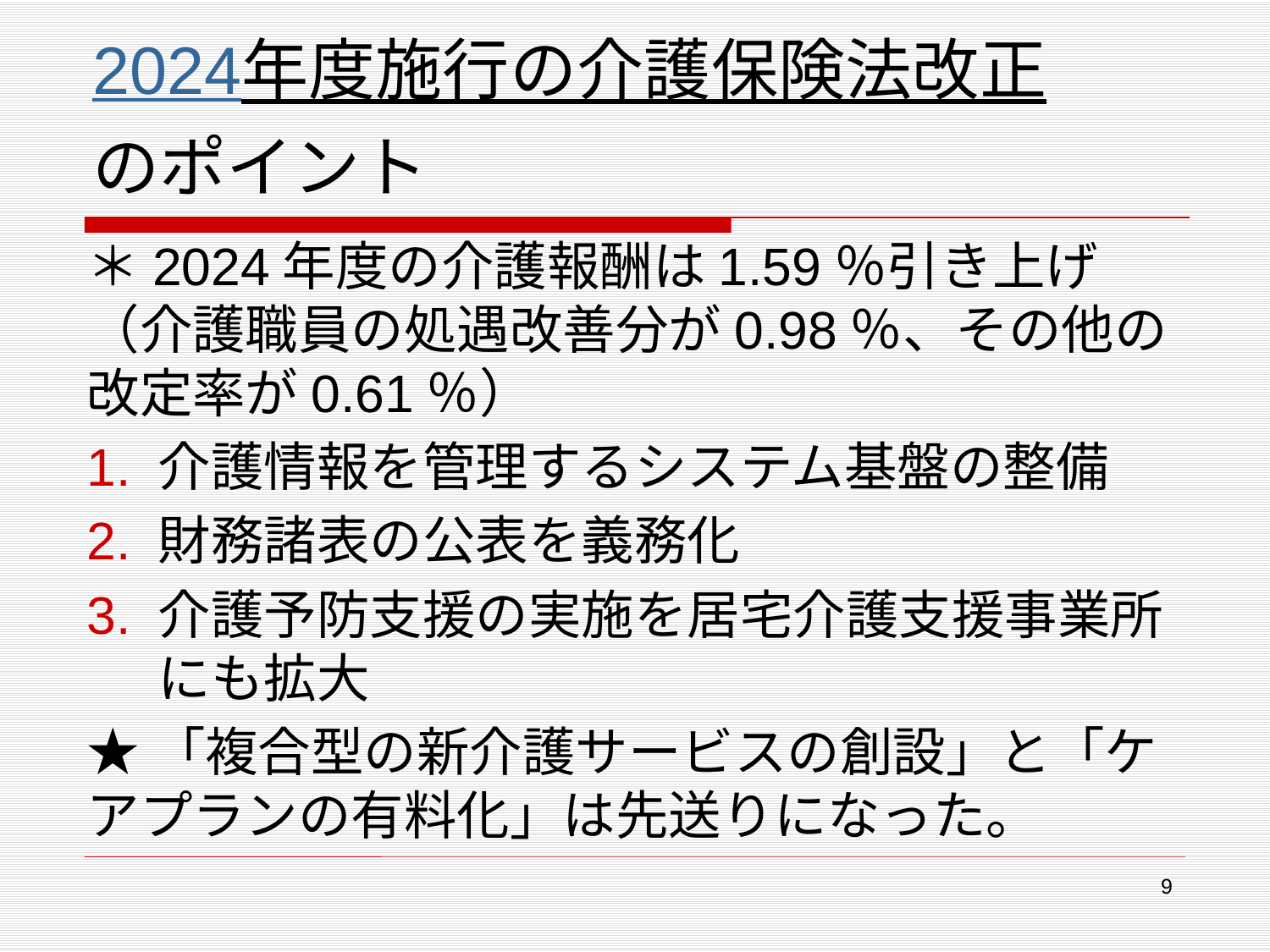

# 2024年度施行の介護保険法改正 のポイント
＊2024年度の介護報酬は1.59％引き上げ（介護職員の処遇改善分が0.98％、その他の改定率が0.61％）
介護情報を管理するシステム基盤の整備
財務諸表の公表を義務化
介護予防支援の実施を居宅介護支援事業所にも拡大
★「複合型の新介護サービスの創設」と「ケアプランの有料化」は先送りになった。

9